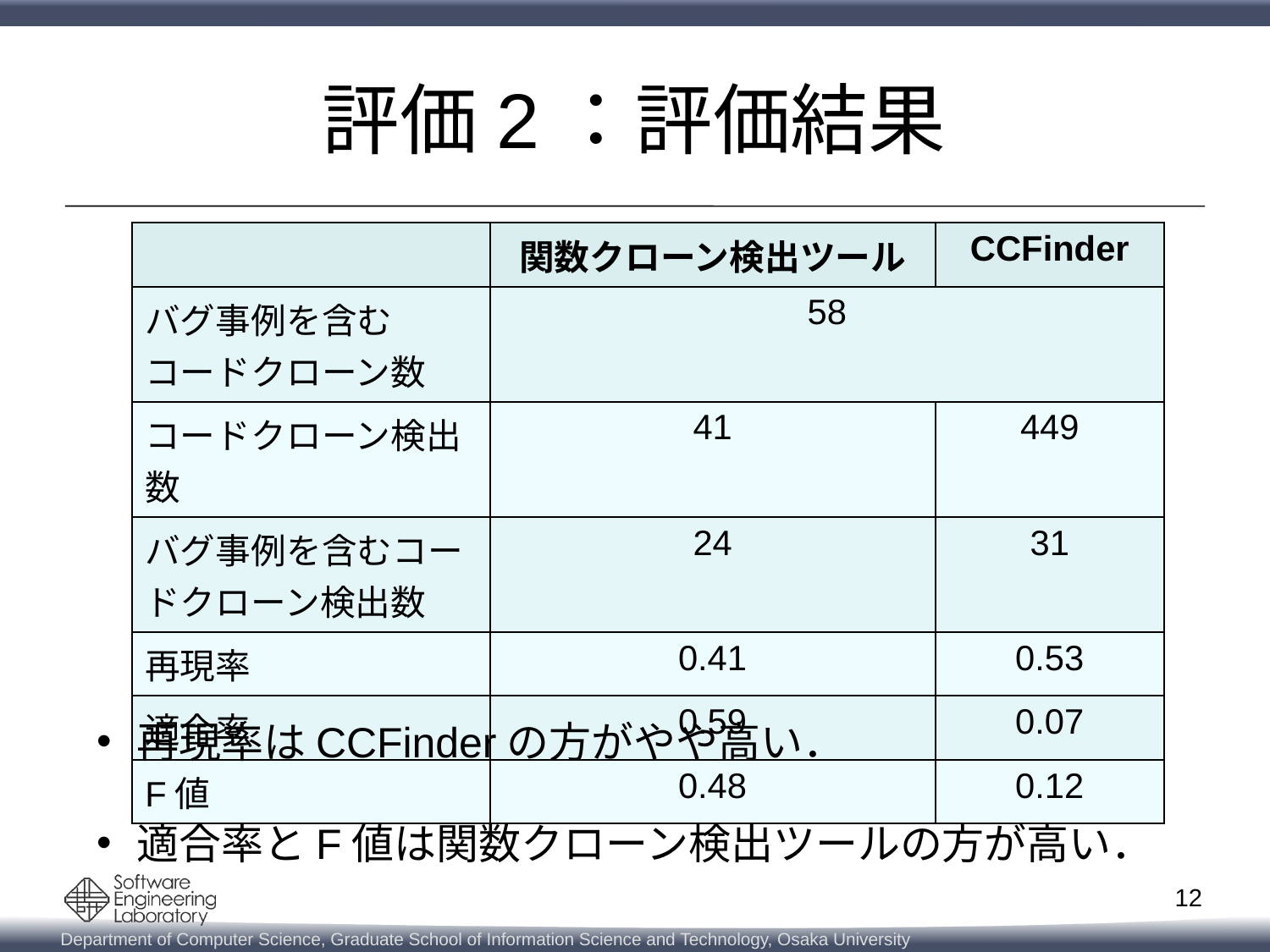

# 評価2：評価結果
|  | 関数クローン検出ツール | CCFinder |
| --- | --- | --- |
| バグ事例を含む コードクローン数 | 58 |  |
| コードクローン検出数 | 41 | 449 |
| バグ事例を含むコードクローン検出数 | 24 | 31 |
| 再現率 | 0.41 | 0.53 |
| 適合率 | 0.59 | 0.07 |
| F値 | 0.48 | 0.12 |
再現率はCCFinderの方がやや高い．

適合率とF値は関数クローン検出ツールの方が高い．
12